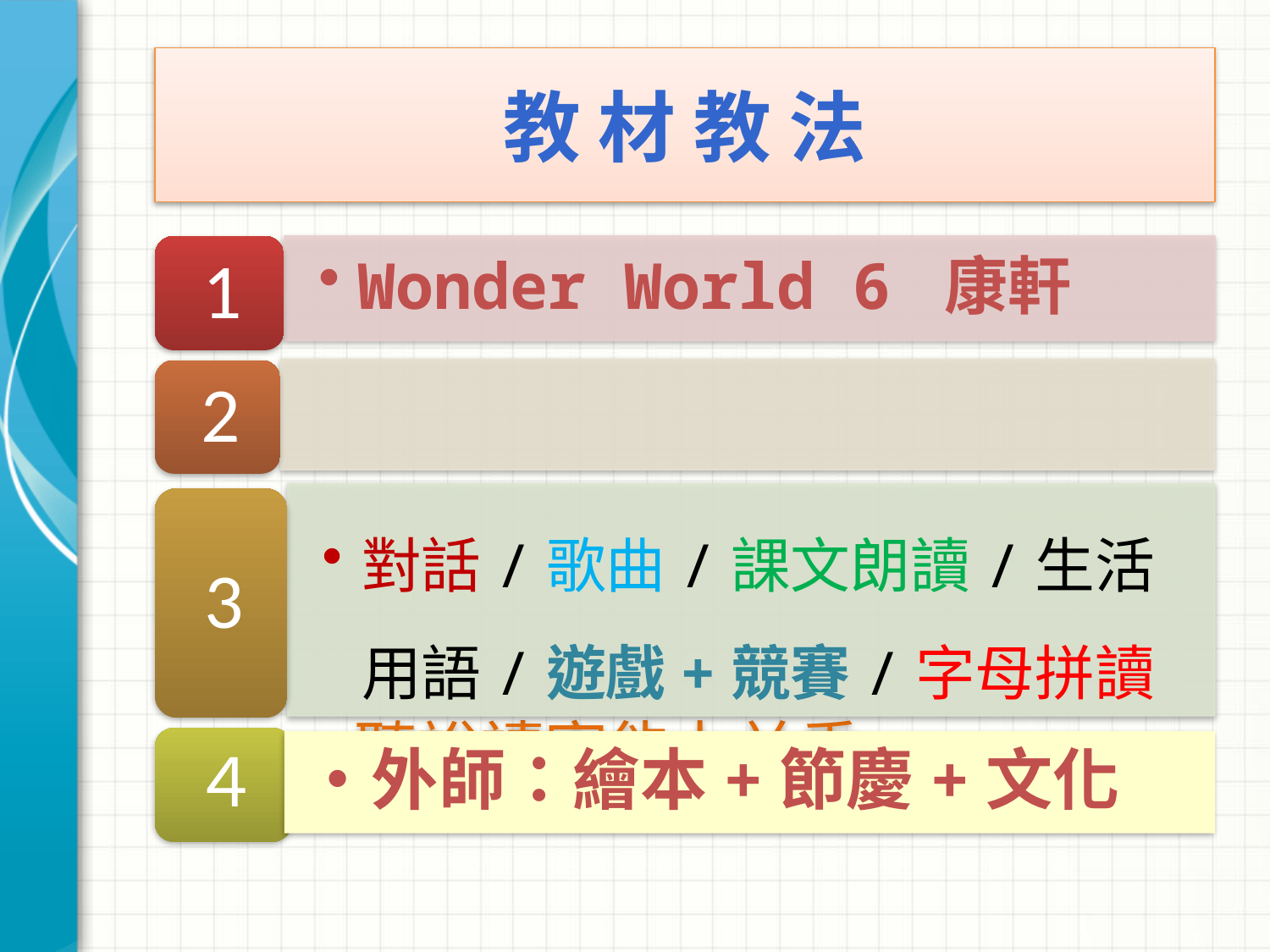

#
教 材 教 法
Wonder World 6 康軒
1

聽說讀寫能力並重
2
對話/歌曲/課文朗讀/生活用語/遊戲+競賽/字母拼讀
3
４
・外師：繪本+節慶+文化